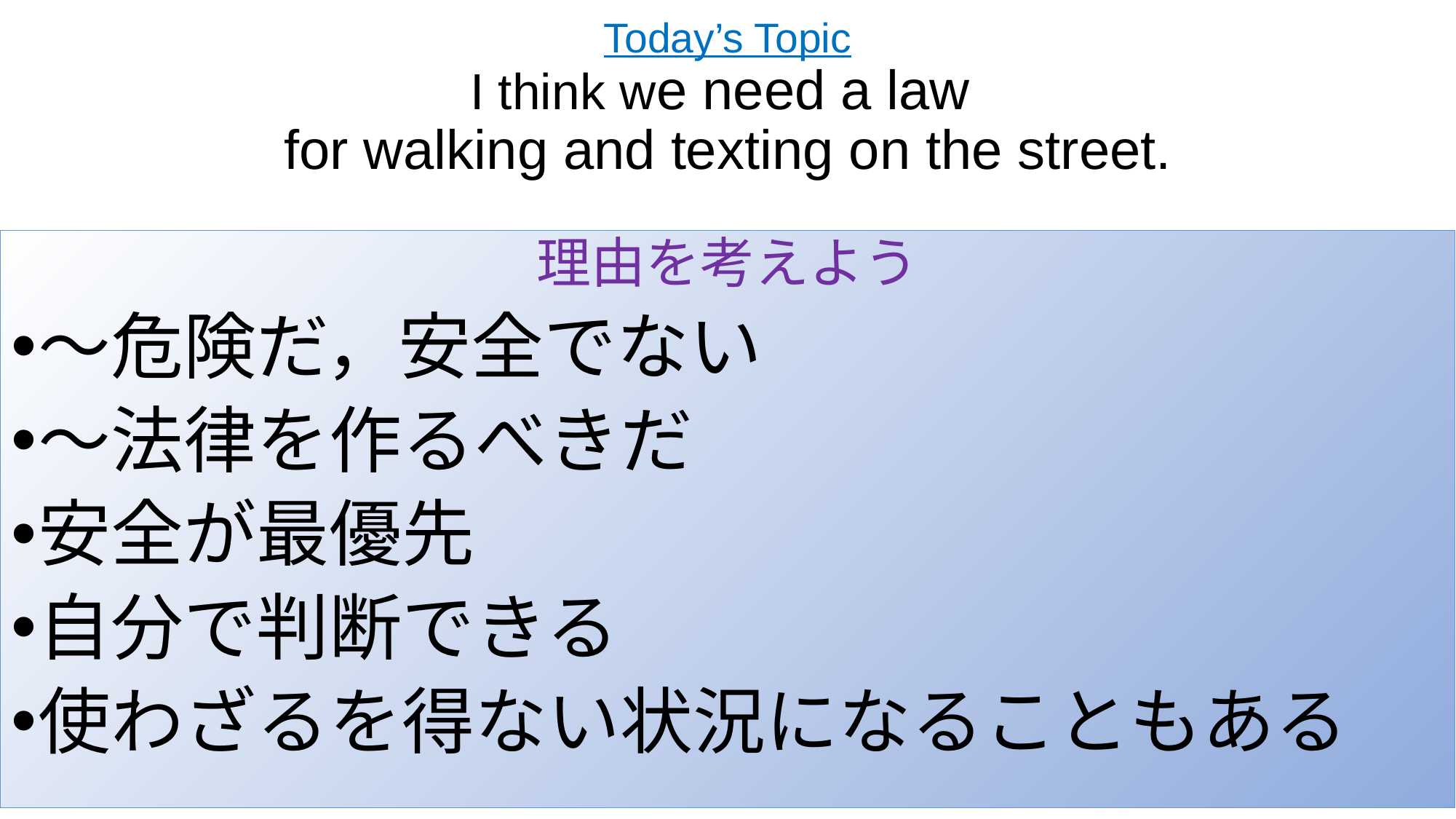

# Today’s Topic I think we need a law for walking and texting on the street.
理由を考えよう
～危険だ，安全でない
～法律を作るべきだ
安全が最優先
自分で判断できる
使わざるを得ない状況になることもある